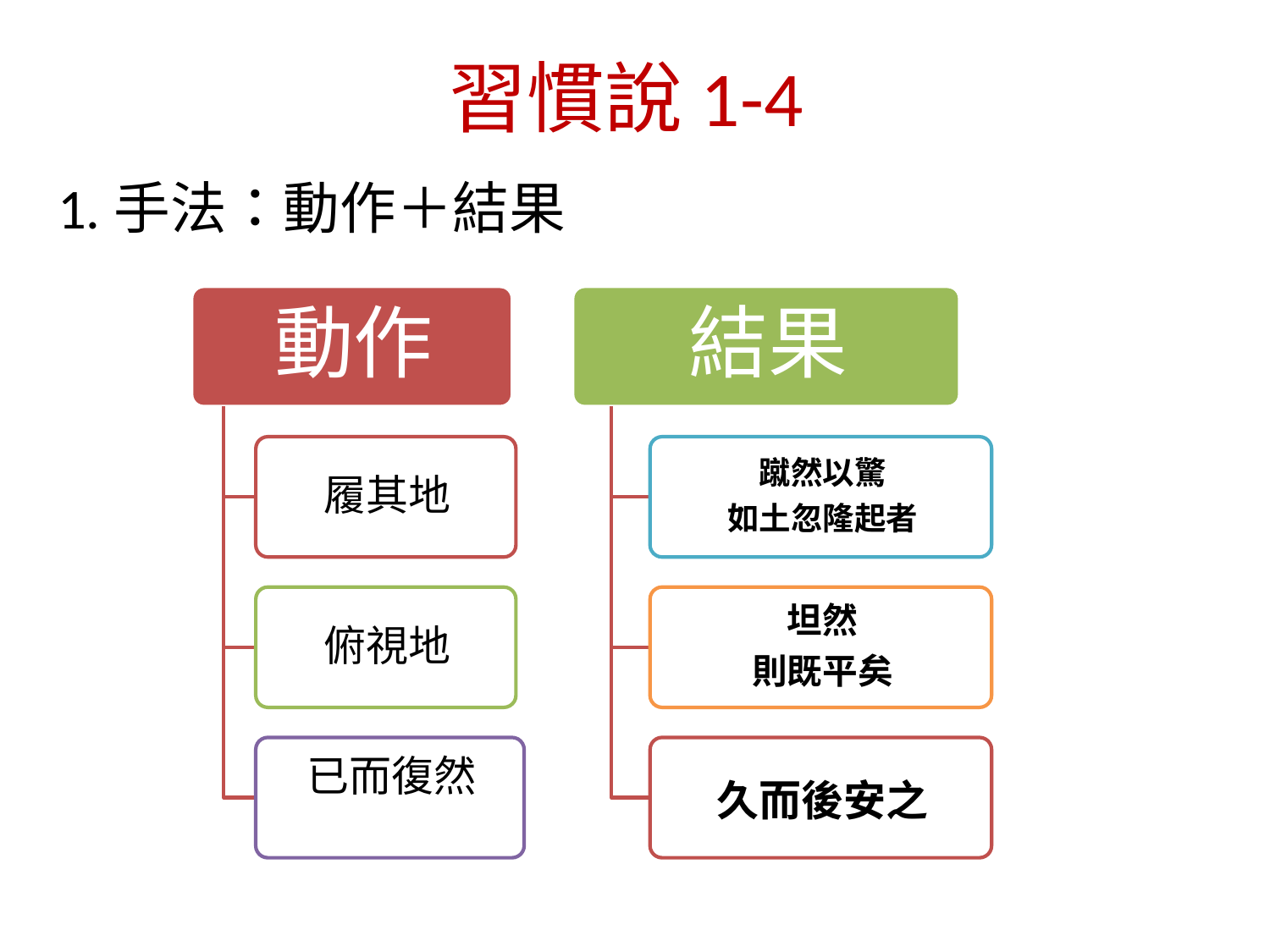

# 習慣說1-4
1.手法：動作＋結果

動作
履其地
俯視地
已而復然

結果
蹴然以驚
如土忽隆起者
坦然
則既平矣

久而後安之